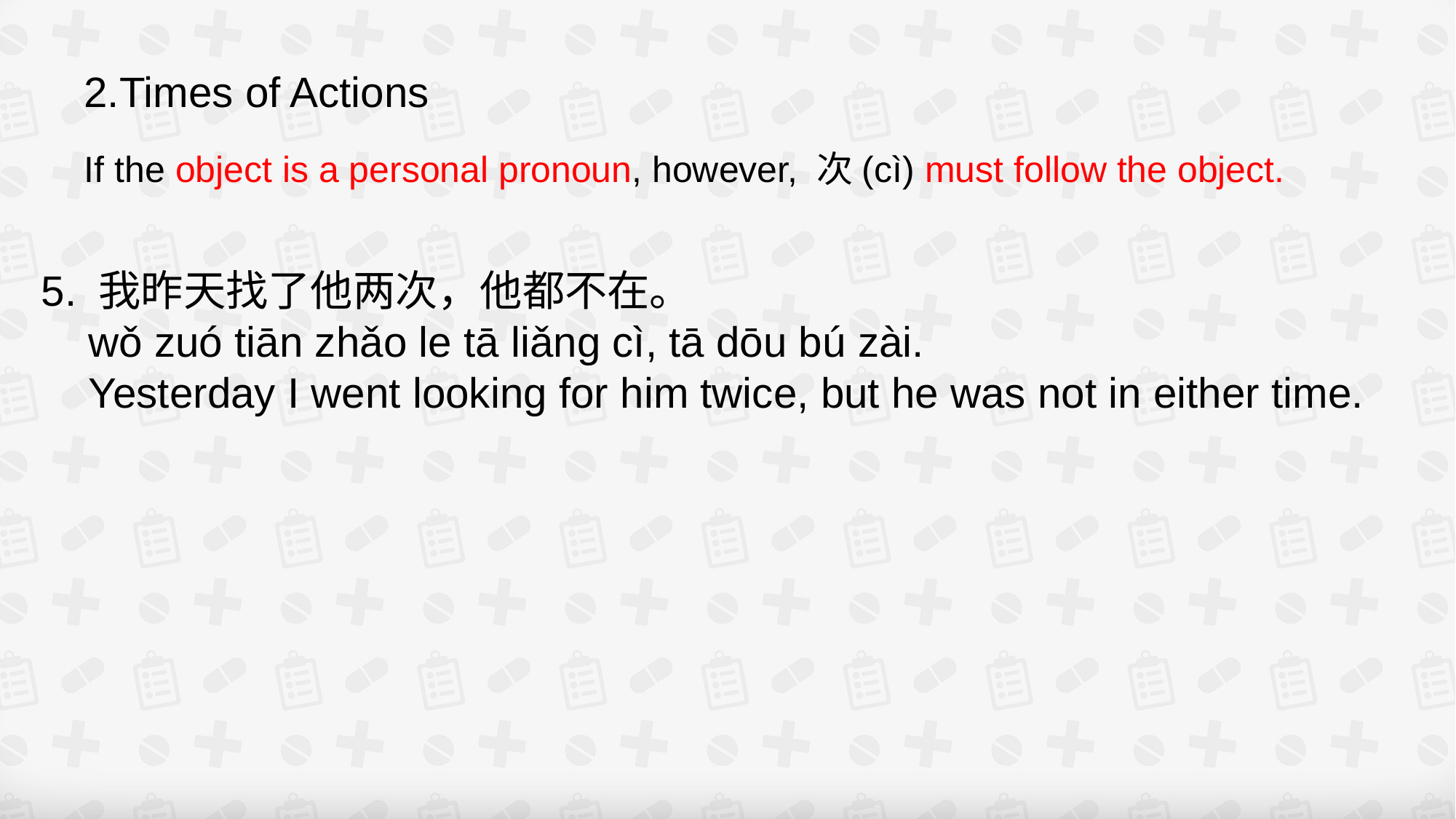

2.Times of Actions
If the object is a personal pronoun, however, 次(cì) must follow the object.
5. 我昨天找了他两次，他都不在。
    wǒ zuó tiān zhǎo le tā liǎng cì, tā dōu bú zài.
    Yesterday I went looking for him twice, but he was not in either time.